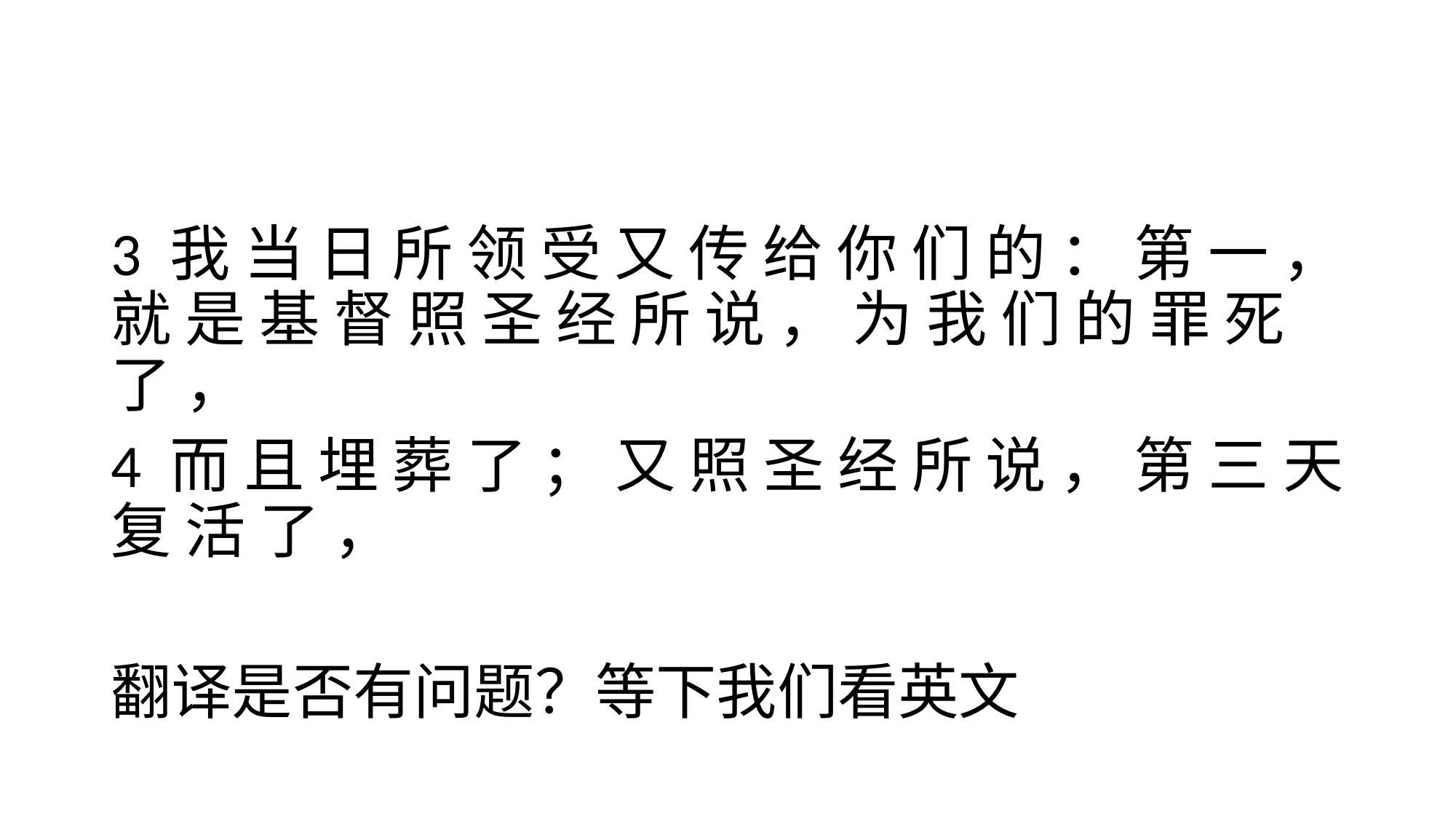

#
3 我 当 日 所 领 受 又 传 给 你 们 的 ： 第 一 ， 就 是 基 督 照 圣 经 所 说 ， 为 我 们 的 罪 死 了 ，
4 而 且 埋 葬 了 ； 又 照 圣 经 所 说 ， 第 三 天 复 活 了 ，

翻译是否有问题？等下我们看英文